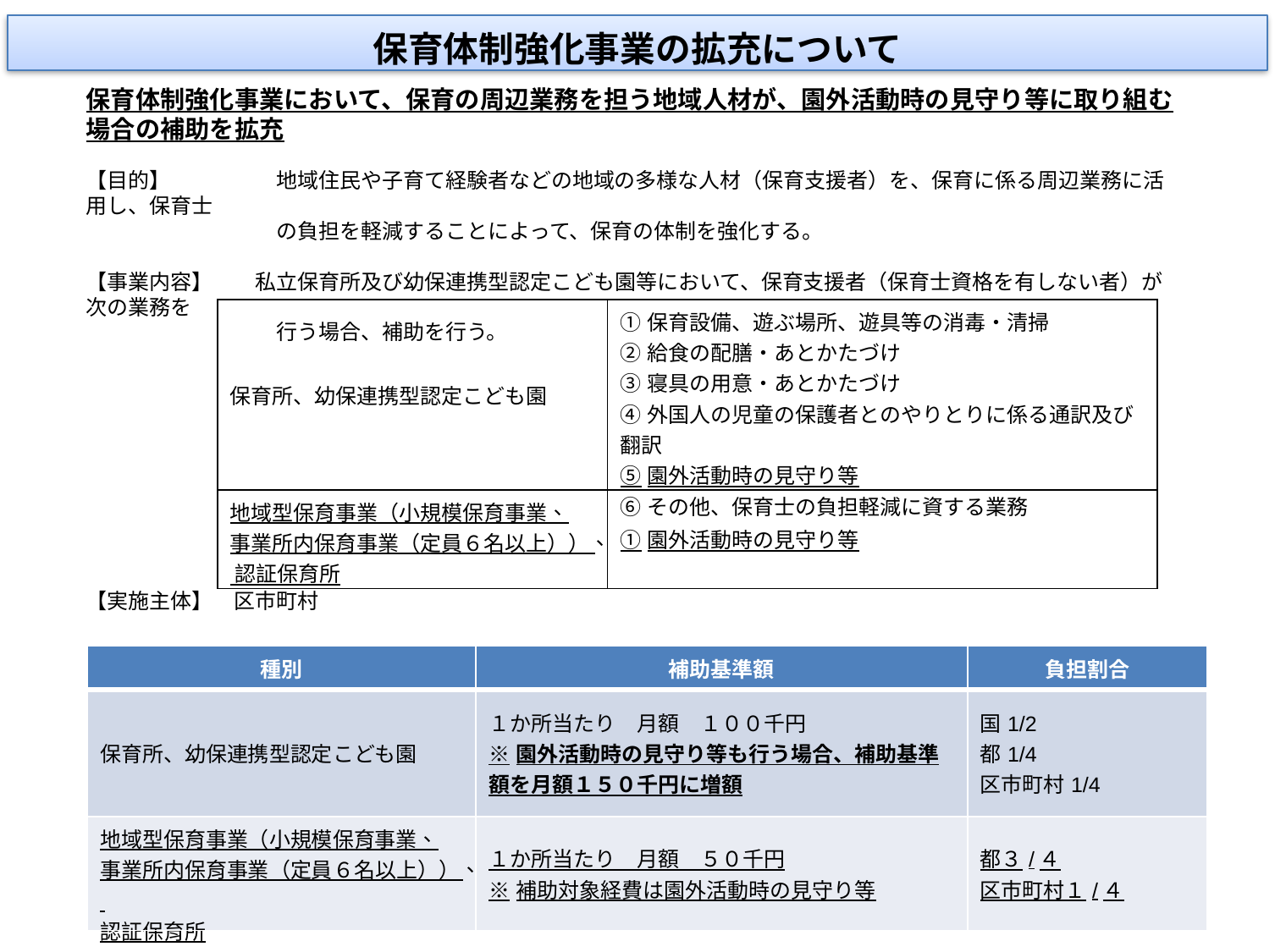

保育体制強化事業の拡充について
保育体制強化事業において、保育の周辺業務を担う地域人材が、園外活動時の見守り等に取り組む場合の補助を拡充
【目的】　　　　　地域住民や子育て経験者などの地域の多様な人材（保育支援者）を、保育に係る周辺業務に活用し、保育士
　　　　　　　　　の負担を軽減することによって、保育の体制を強化する。

【事業内容】　　私立保育所及び幼保連携型認定こども園等において、保育支援者（保育士資格を有しない者）が次の業務を
　　　　　　　　　行う場合、補助を行う。

| 保育所、幼保連携型認定こども園 | ①保育設備、遊ぶ場所、遊具等の消毒・清掃 ②給食の配膳・あとかたづけ ③寝具の用意・あとかたづけ ④外国人の児童の保護者とのやりとりに係る通訳及び翻訳 ⑤園外活動時の見守り等 ⑥その他、保育士の負担軽減に資する業務 |
| --- | --- |
| 地域型保育事業（小規模保育事業、 事業所内保育事業（定員６名以上））、 認証保育所 | ①園外活動時の見守り等 |

【実施主体】　区市町村

| 種別 | 補助基準額 | 負担割合 |
| --- | --- | --- |
| 保育所、幼保連携型認定こども園 | １か所当たり　月額　１００千円 ※園外活動時の見守り等も行う場合、補助基準額を月額１５０千円に増額 | 国1/2　 都1/4 区市町村1/4 |
| 地域型保育事業（小規模保育事業、 事業所内保育事業（定員６名以上））、 認証保育所 | １か所当たり　月額　５０千円 ※補助対象経費は園外活動時の見守り等 | 都３/４ 区市町村１/４ |